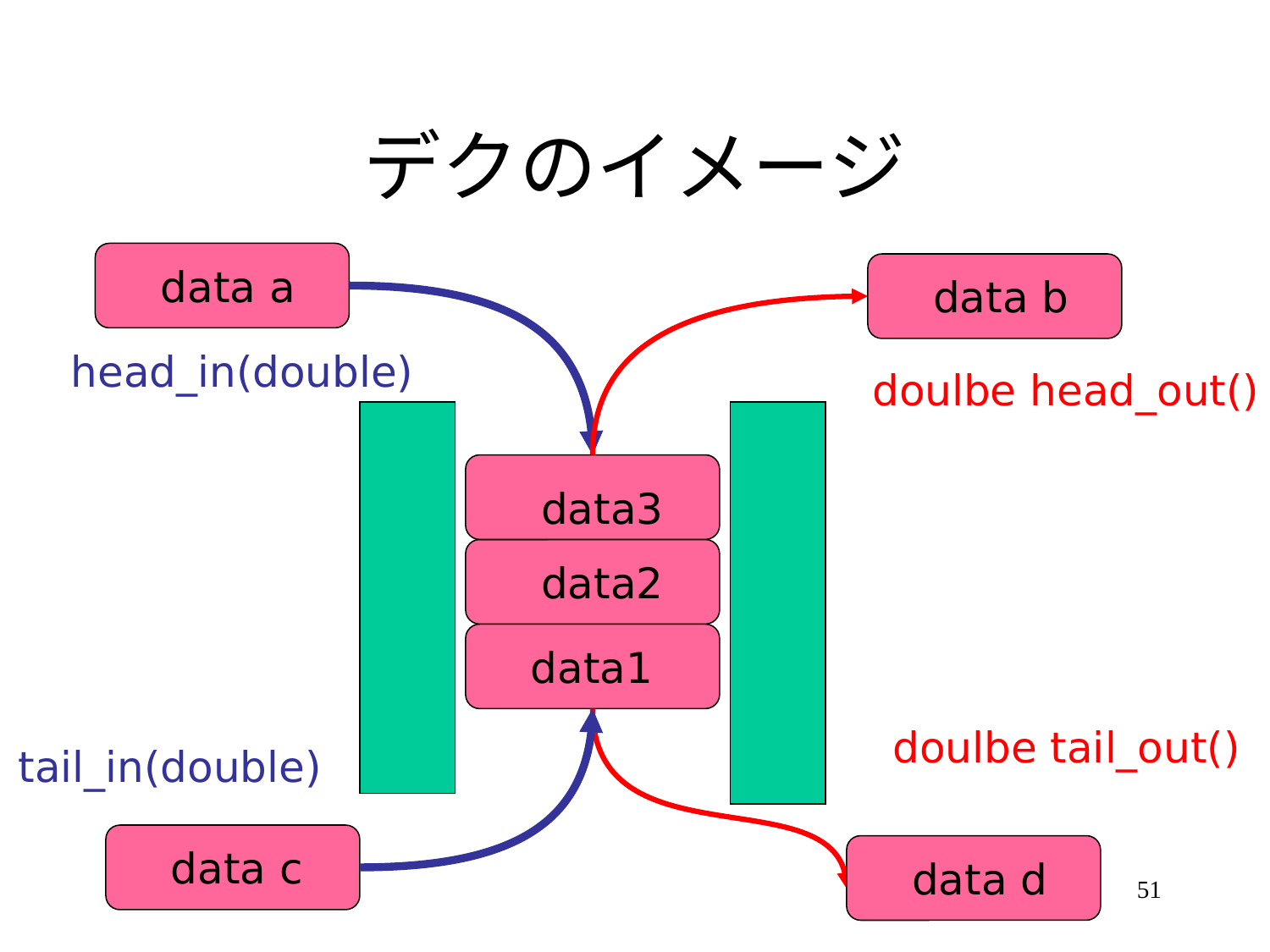

# デクのイメージ

data a

data b
head_in(double)
doulbe head_out()

data3

data2

data1
doulbe tail_out()
tail_in(double)

data c

data d
51